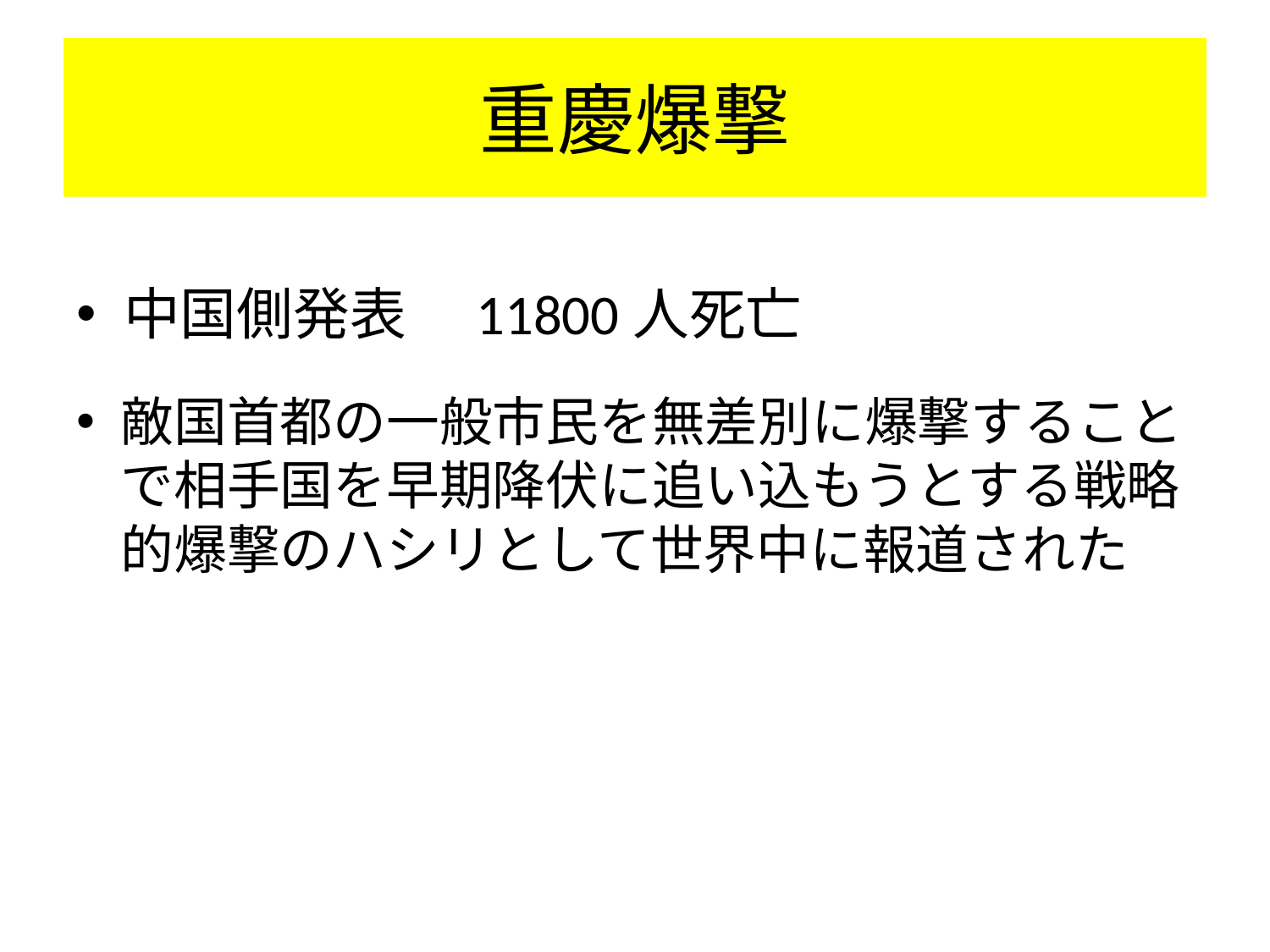

# 重慶爆撃
中国側発表　11800人死亡
敵国首都の一般市民を無差別に爆撃することで相手国を早期降伏に追い込もうとする戦略的爆撃のハシリとして世界中に報道された